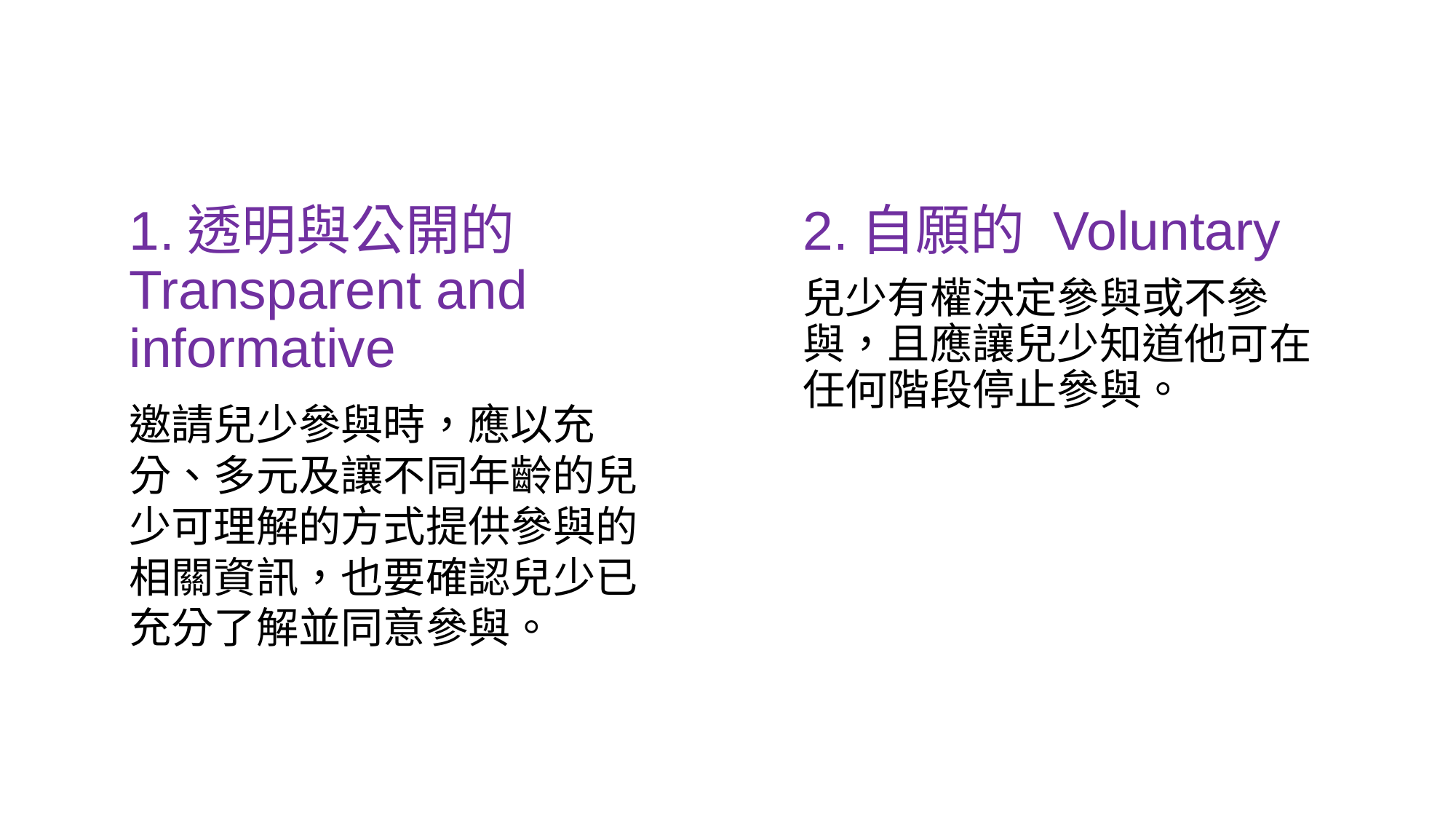

2.自願的 Voluntary
兒少有權決定參與或不參與，且應讓兒少知道他可在任何階段停止參與。

1.透明與公開的 Transparent and informative
邀請兒少參與時，應以充分、多元及讓不同年齡的兒少可理解的方式提供參與的相關資訊，也要確認兒少已充分了解並同意參與。